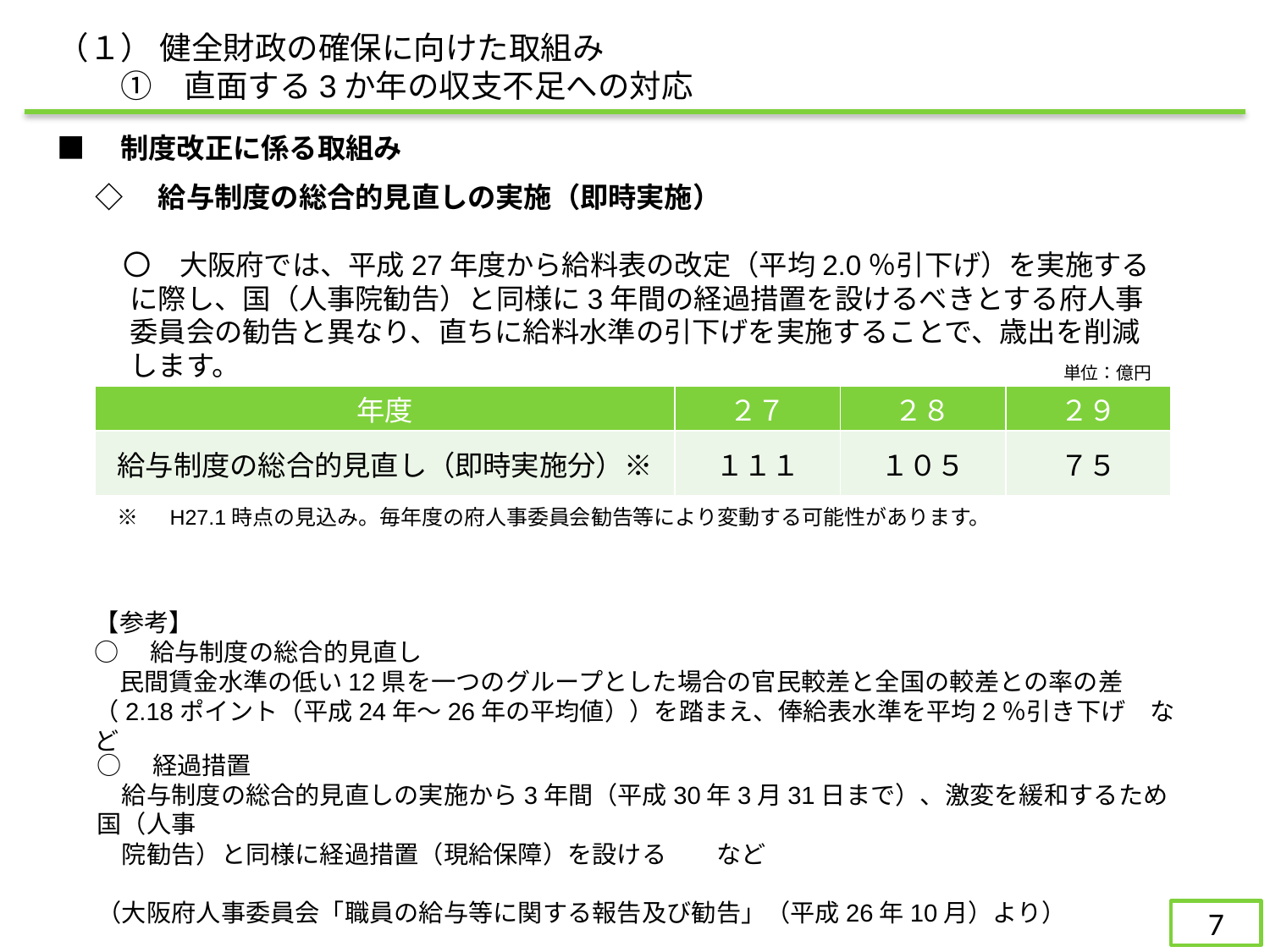

（１） 健全財政の確保に向けた取組み
　　①　直面する3か年の収支不足への対応
■　制度改正に係る取組み
◇　給与制度の総合的見直しの実施（即時実施）

　〇　大阪府では、平成27年度から給料表の改定（平均2.0％引下げ）を実施するに際し、国（人事院勧告）と同様に3年間の経過措置を設けるべきとする府人事委員会の勧告と異なり、直ちに給料水準の引下げを実施することで、歳出を削減します。

単位：億円
| 年度 | ２７ | ２８ | ２９ |
| --- | --- | --- | --- |
| 給与制度の総合的見直し（即時実施分）※ | １１１ | １０５ | ７５ |
※　H27.1時点の見込み。毎年度の府人事委員会勧告等により変動する可能性があります。
【参考】
○　給与制度の総合的見直し
　民間賃金水準の低い12県を一つのグループとした場合の官民較差と全国の較差との率の差（2.18ポイント（平成24年～26年の平均値））を踏まえ、俸給表水準を平均2％引き下げ　など
○　経過措置
　給与制度の総合的見直しの実施から3年間（平成30年3月31日まで）、激変を緩和するため国（人事
　院勧告）と同様に経過措置（現給保障）を設ける　　など

（大阪府人事委員会「職員の給与等に関する報告及び勧告」（平成26年10月）より）
7